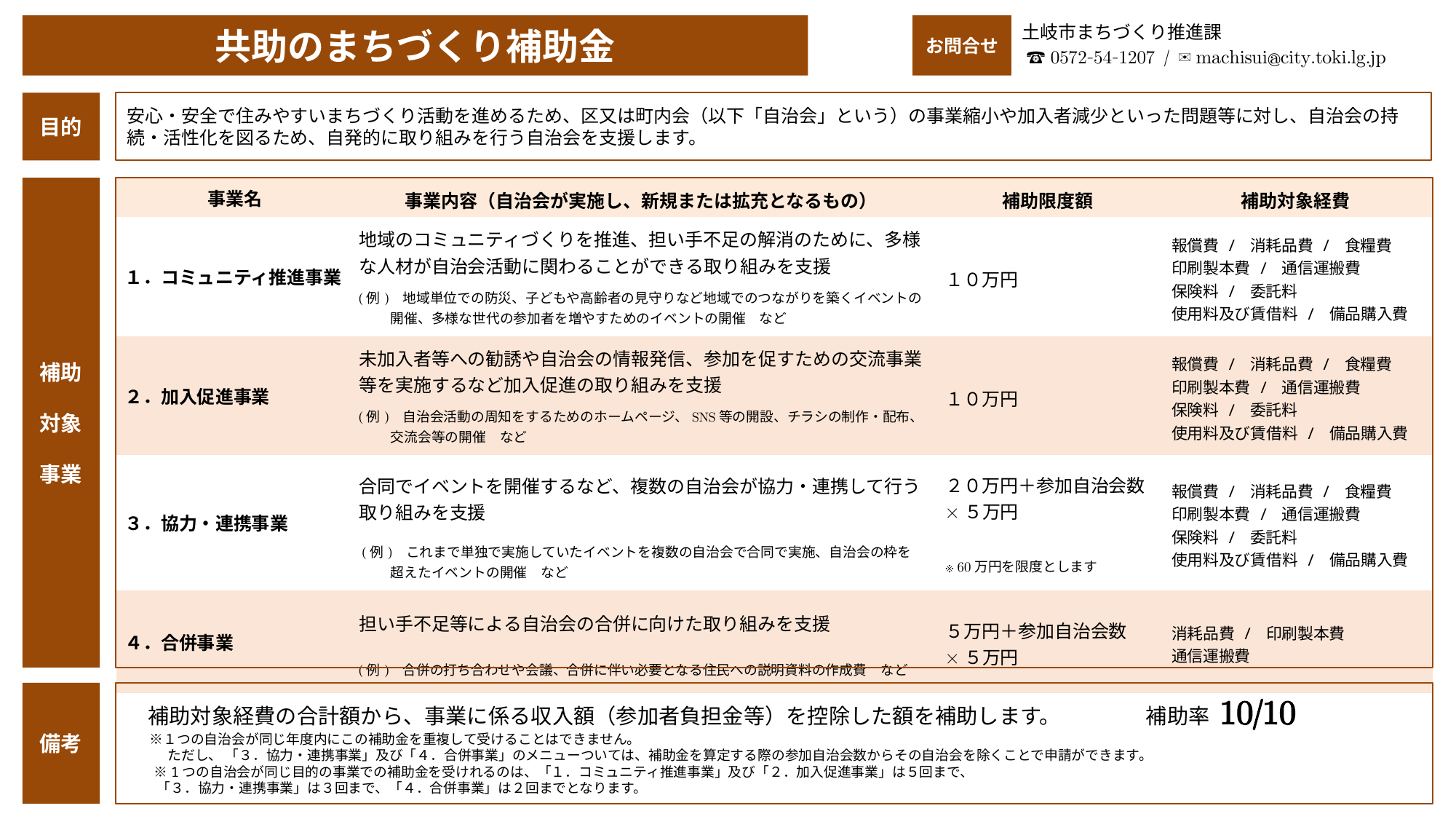

お問合せ
土岐市まちづくり推進課
 ☎ 0572-54-1207  /  ✉ machisui@city.toki.lg.jp
共助のまちづくり補助金
目的
安心・安全で住みやすいまちづくり活動を進めるため、区又は町内会（以下「自治会」という）の事業縮小や加入者減少といった問題等に対し、自治会の持続・活性化を図るため、自発的に取り組みを行う自治会を支援します。

補助

対象

事業
| 事業名 | 事業内容（自治会が実施し、新規または拡充となるもの） | 補助限度額 | 補助対象経費 |
| --- | --- | --- | --- |
| １．コミュニティ推進事業 | 地域のコミュニティづくりを推進、担い手不足の解消のために、多様な人材が自治会活動に関わることができる取り組みを支援 | １０万円 | 報償費 / 消耗品費 / 食糧費 印刷製本費 / 通信運搬費 保険料 / 委託料 使用料及び賃借料 / 備品購入費 |
|  | (例) 地域単位での防災、子どもや高齢者の見守りなど地域でのつながりを築くイベントの開催、多様な世代の参加者を増やすためのイベントの開催　など |  |  |
| ２．加入促進事業 | 未加入者等への勧誘や自治会の情報発信、参加を促すための交流事業等を実施するなど加入促進の取り組みを支援 | １０万円 | 報償費 / 消耗品費 / 食糧費 印刷製本費 / 通信運搬費 保険料 / 委託料 使用料及び賃借料 / 備品購入費 |
|  | (例) 自治会活動の周知をするためのホームページ、SNS等の開設、チラシの制作・配布、交流会等の開催　など |  |  |
| ３．協力・連携事業 | 合同でイベントを開催するなど、複数の自治会が協力・連携して行う取り組みを支援 | ２０万円＋参加自治会数×５万円 | 報償費 / 消耗品費 / 食糧費 印刷製本費 / 通信運搬費 保険料 / 委託料 使用料及び賃借料 / 備品購入費 |
|  | (例) これまで単独で実施していたイベントを複数の自治会で合同で実施、自治会の枠を超えたイベントの開催　など | ※ 60万円を限度とします |  |
| ４．合併事業 | 担い手不足等による自治会の合併に向けた取り組みを支援 | ５万円＋参加自治会数 ×５万円 | 消耗品費 / 印刷製本費 通信運搬費 |
|  | (例) 合併の打ち合わせや会議、合併に伴い必要となる住民への説明資料の作成費　など |  |  |
備考
　補助対象経費の合計額から、事業に係る収入額（参加者負担金等）を控除した額を補助します。　　　　補助率 10/10
 　 ※１つの自治会が同じ年度内にこの補助金を重複して受けることはできません。
　　　ただし、 「３．協力・連携事業」及び「４．合併事業」のメニューついては、補助金を算定する際の参加自治会数からその自治会を除くことで申請ができます。
　　※1つの自治会が同じ目的の事業での補助金を受けれるのは、「１．コミュニティ推進事業」及び「２．加入促進事業」は５回まで、
　 　「３．協力・連携事業」は３回まで、「４．合併事業」は２回までとなります。